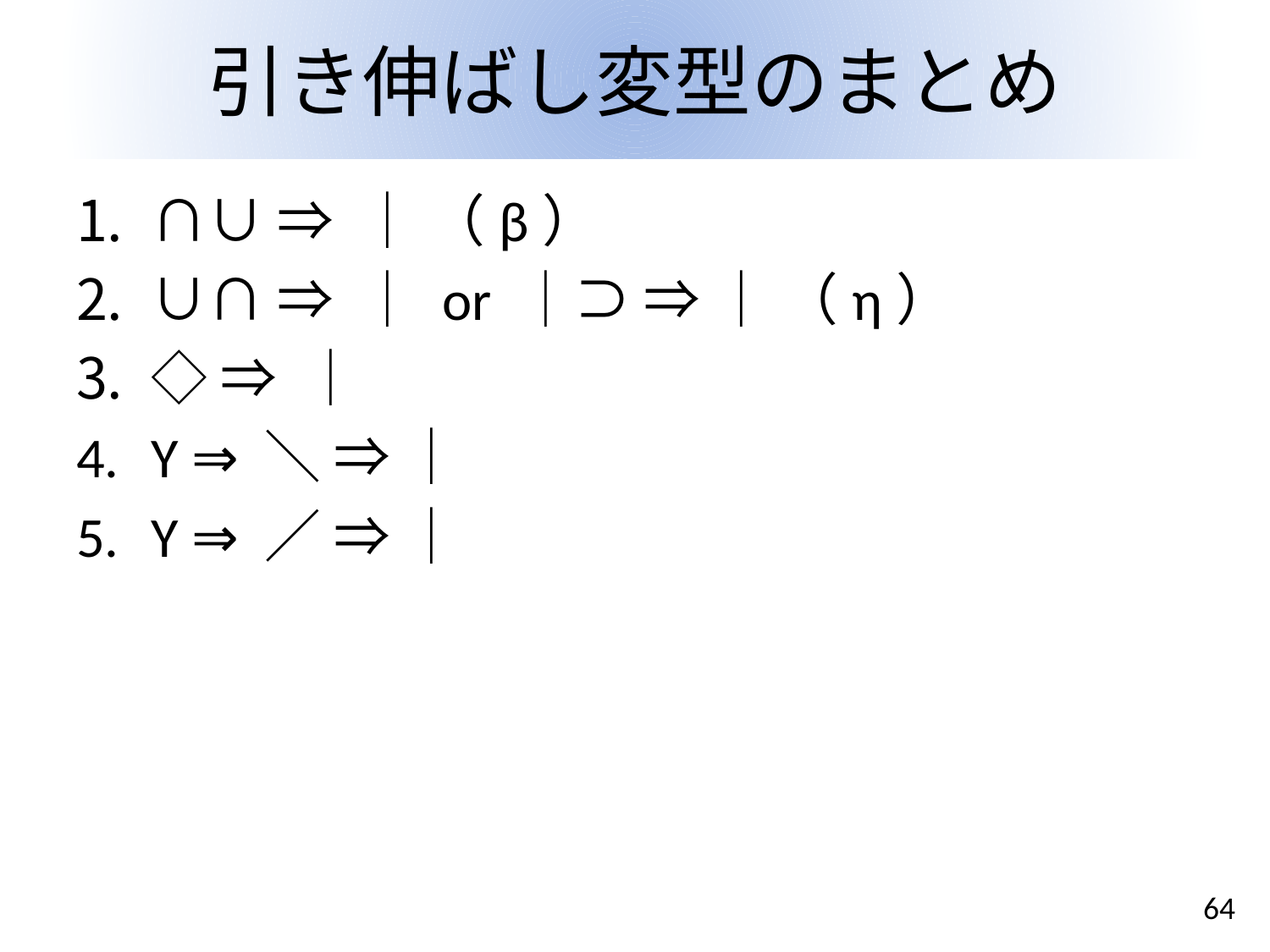

# 引き伸ばし変型のまとめ
∩∪ ⇒ ｜ （β）
∪∩ ⇒ ｜ or ｜⊃ ⇒ ｜ （η）
◇ ⇒ ｜
Y ⇒ ＼ ⇒ ｜
Y ⇒ ／ ⇒ ｜
64